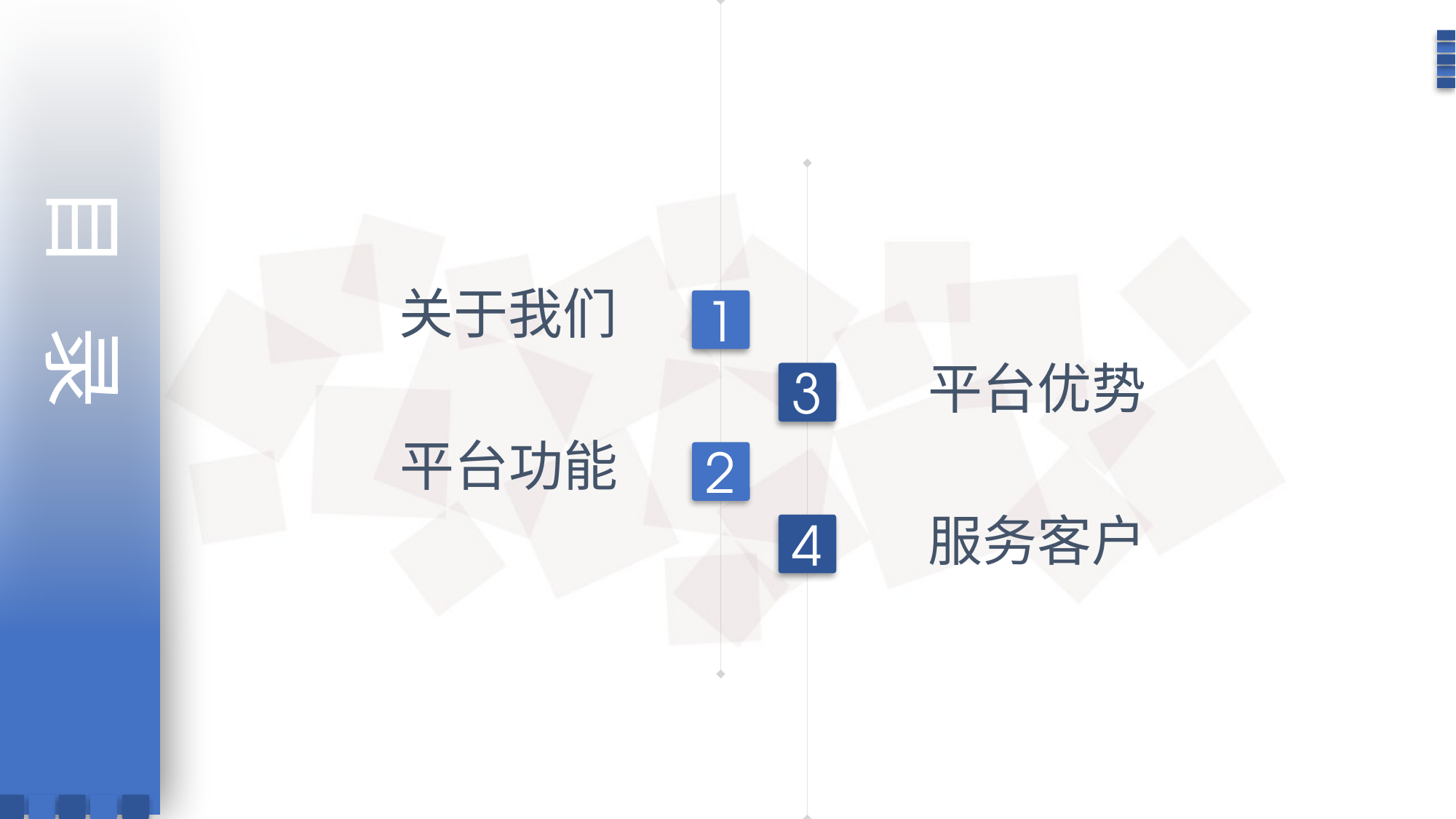

目   录

关于我们
1

平台优势
3
平台功能
2
服务客户
4